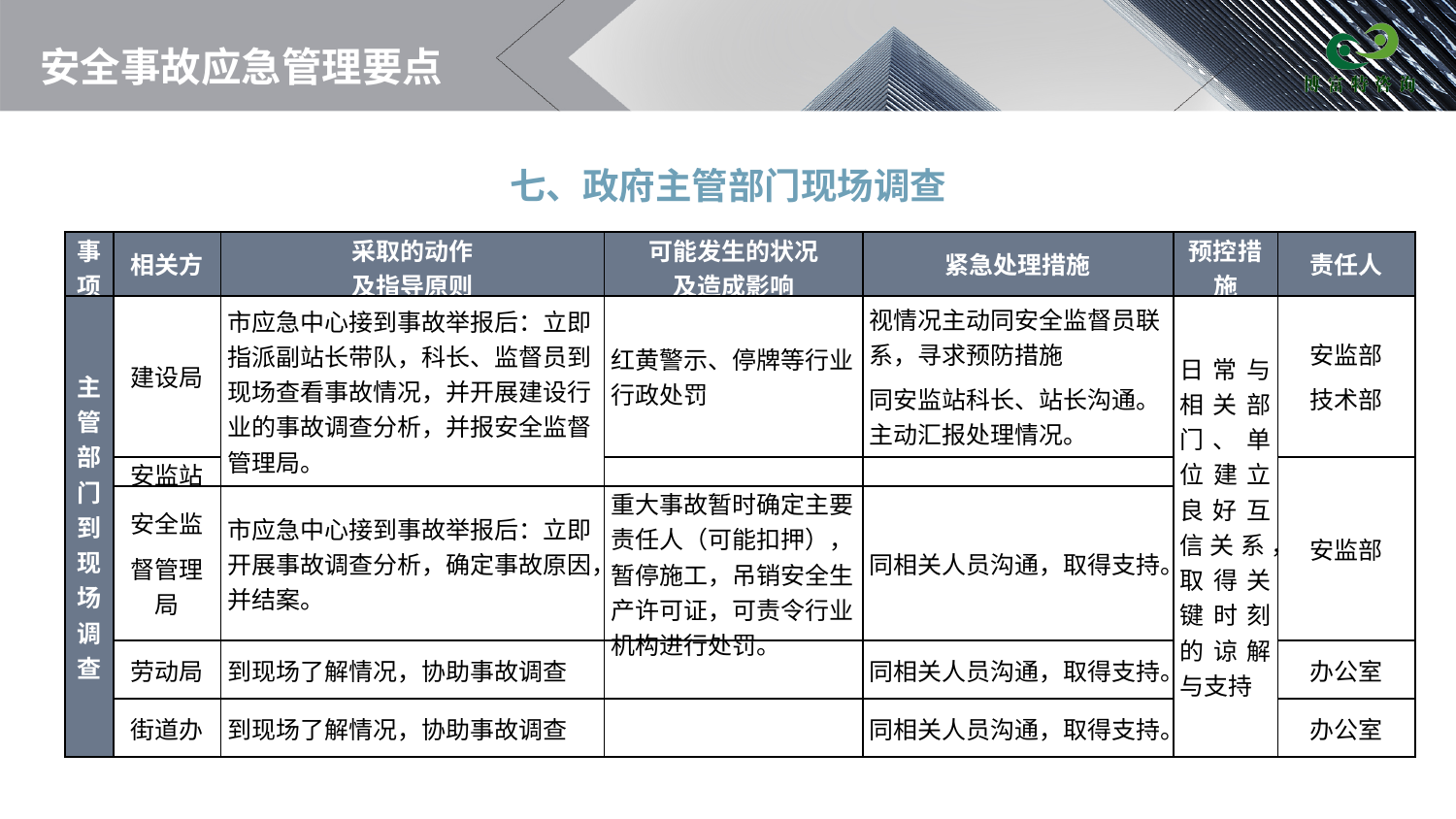

# 安全事故应急管理要点
七、政府主管部门现场调查
| 事项 | 相关方 | 采取的动作 及指导原则 | 可能发生的状况 及造成影响 | 紧急处理措施 | 预控措施 | 责任人 |
| --- | --- | --- | --- | --- | --- | --- |
| 主管部门到现场调查 | 建设局 | 市应急中心接到事故举报后：立即指派副站长带队，科长、监督员到现场查看事故情况，并开展建设行业的事故调查分析，并报安全监督管理局。 | 红黄警示、停牌等行业行政处罚 | 视情况主动同安全监督员联系，寻求预防措施 同安监站科长、站长沟通。主动汇报处理情况。 | 日常与相关部门、单位建立良好互信关系，取得关键时刻的谅解与支持 | 安监部 技术部 |
|  | 安监站 |  |  |  |  | 安监部 |
|  | 安全监 督管理局 | 市应急中心接到事故举报后：立即开展事故调查分析，确定事故原因，并结案。 | 重大事故暂时确定主要责任人（可能扣押），暂停施工，吊销安全生产许可证，可责令行业机构进行处罚。 | 同相关人员沟通，取得支持。 |  |  |
|  | 劳动局 | 到现场了解情况，协助事故调查 |  | 同相关人员沟通，取得支持。 |  | 办公室 |
|  | 街道办 | 到现场了解情况，协助事故调查 |  | 同相关人员沟通，取得支持。 |  | 办公室 |